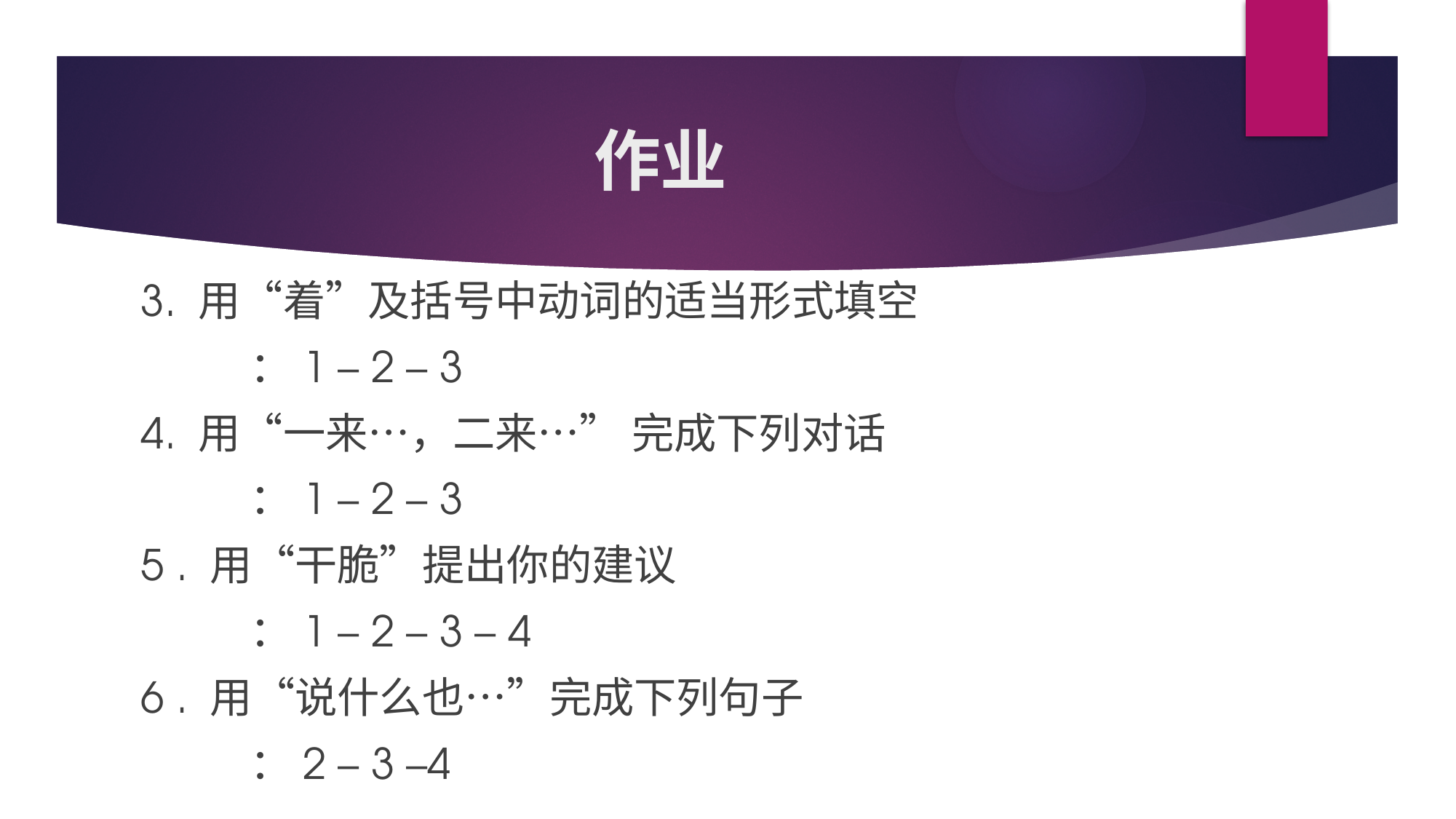

# 作业
3. 用“着”及括号中动词的适当形式填空
	：1 – 2 – 3
4. 用“一来…，二来…” 完成下列对话
	：1 – 2 – 3
5 . 用“干脆”提出你的建议
	：1 – 2 – 3 – 4
6 . 用“说什么也…”完成下列句子
	：2 – 3 –4